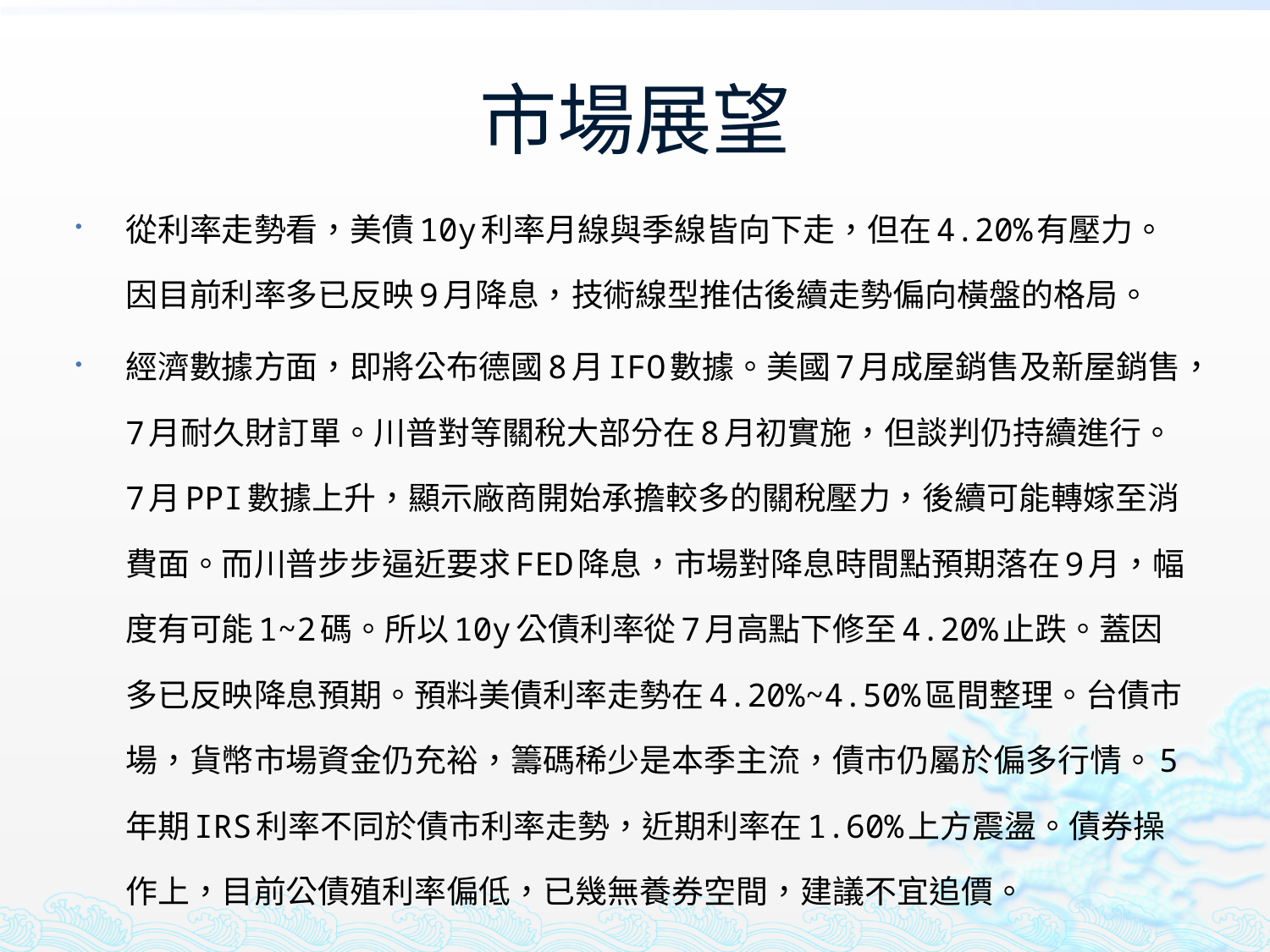

# 市場展望
從利率走勢看，美債10y利率月線與季線皆向下走，但在4.20%有壓力。因目前利率多已反映9月降息，技術線型推估後續走勢偏向橫盤的格局。
經濟數據方面，即將公布德國8月IFO數據。美國7月成屋銷售及新屋銷售，7月耐久財訂單。川普對等關稅大部分在8月初實施，但談判仍持續進行。7月PPI數據上升，顯示廠商開始承擔較多的關稅壓力，後續可能轉嫁至消費面。而川普步步逼近要求FED降息，市場對降息時間點預期落在9月，幅度有可能1~2碼。所以10y公債利率從7月高點下修至4.20%止跌。蓋因多已反映降息預期。預料美債利率走勢在4.20%~4.50%區間整理。台債市場，貨幣市場資金仍充裕，籌碼稀少是本季主流，債市仍屬於偏多行情。5年期IRS利率不同於債市利率走勢，近期利率在1.60%上方震盪。債券操作上，目前公債殖利率偏低，已幾無養券空間，建議不宜追價。